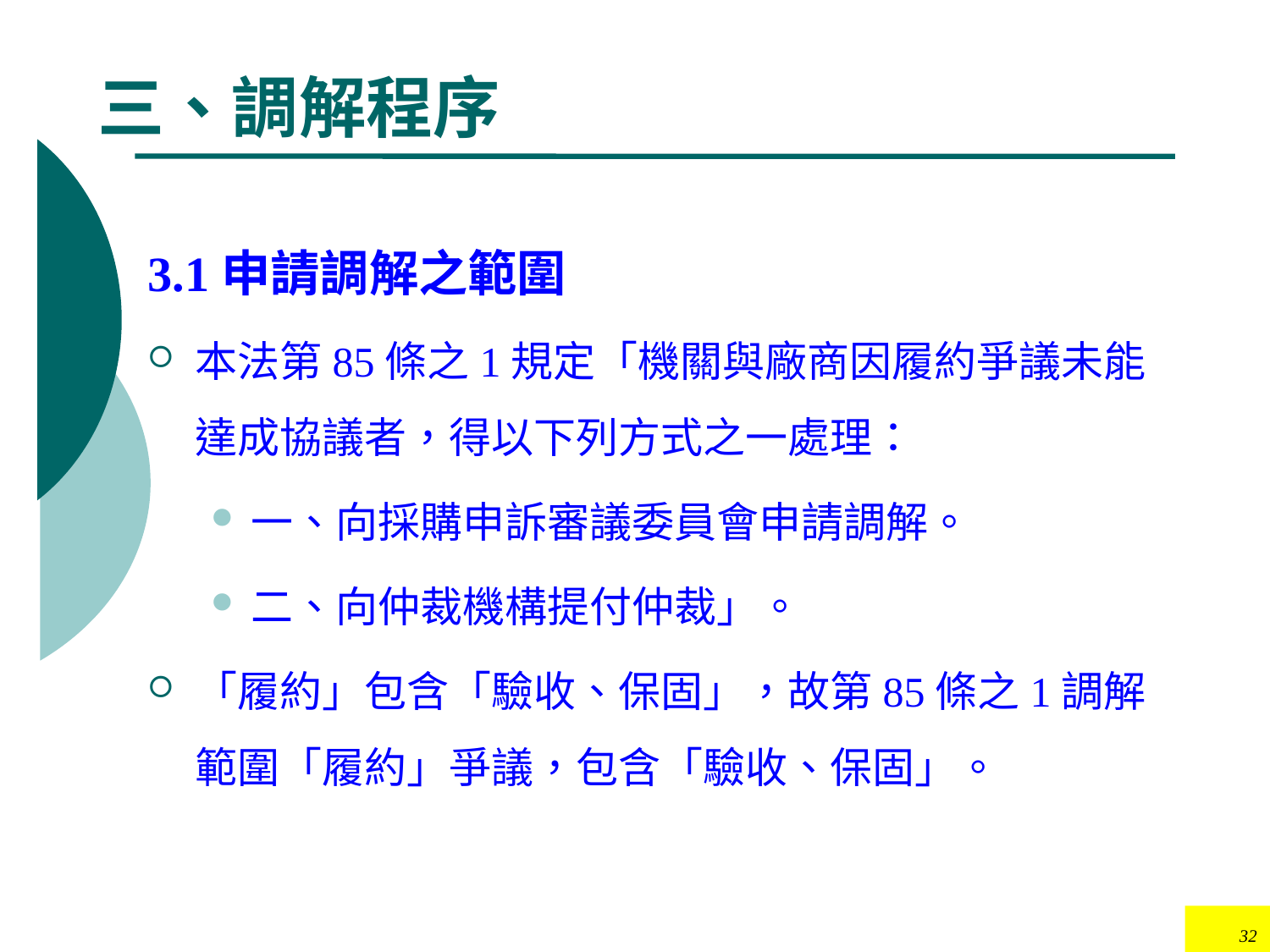

# 三、調解程序
3.1申請調解之範圍
本法第85條之1規定「機關與廠商因履約爭議未能達成協議者，得以下列方式之一處理：
一、向採購申訴審議委員會申請調解。
二、向仲裁機構提付仲裁」。
「履約」包含「驗收、保固」，故第85條之1調解範圍「履約」爭議，包含「驗收、保固」。
32